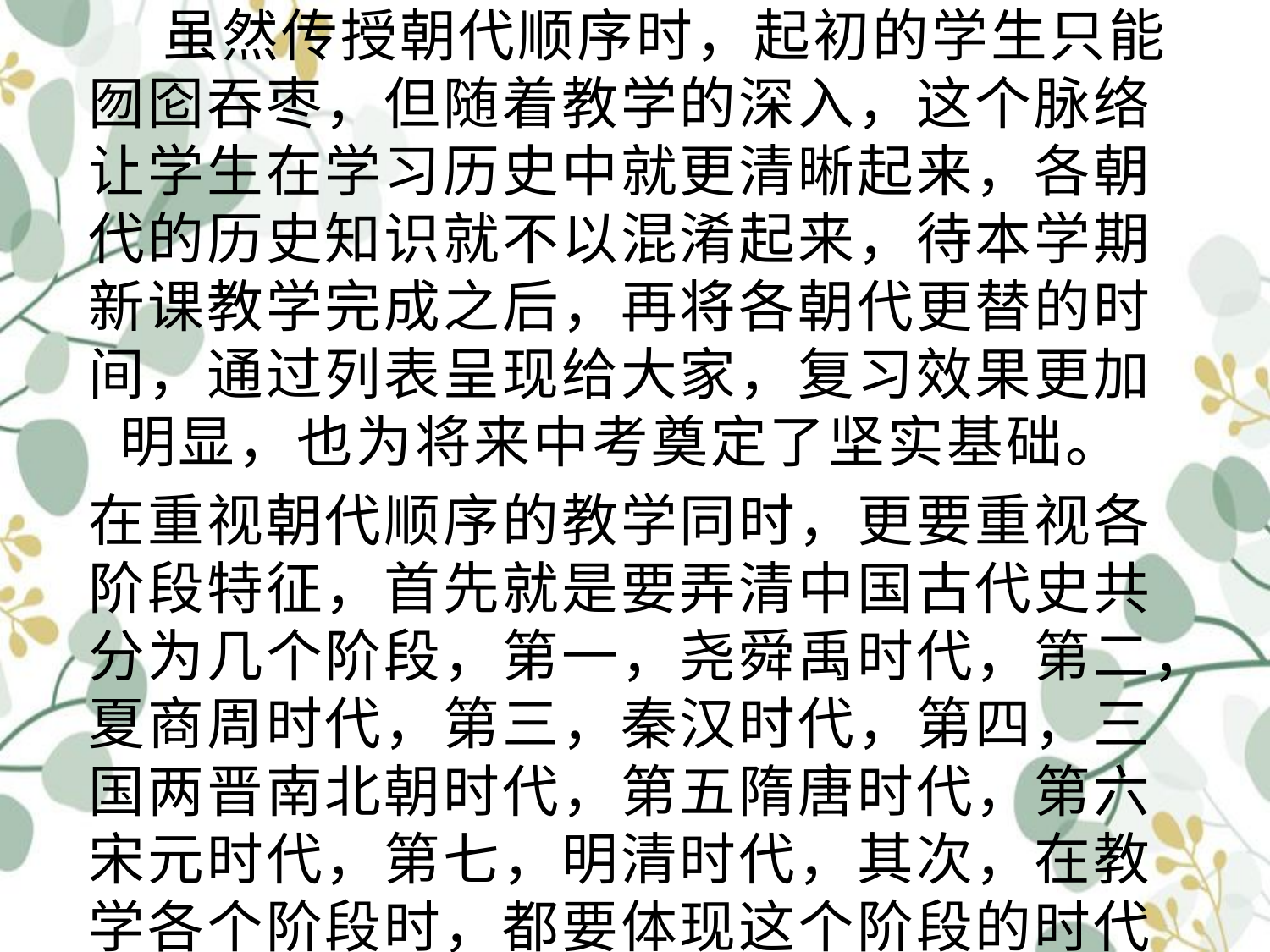

虽然传授朝代顺序时，起初的学生只能囫囵吞枣，但随着教学的深入，这个脉络让学生在学习历史中就更清晰起来，各朝代的历史知识就不以混淆起来，待本学期新课教学完成之后，再将各朝代更替的时间，通过列表呈现给大家，复习效果更加明显，也为将来中考奠定了坚实基础。
在重视朝代顺序的教学同时，更要重视各阶段特征，首先就是要弄清中国古代史共分为几个阶段，第一，尧舜禹时代，第二，夏商周时代，第三，秦汉时代，第四，三国两晋南北朝时代，第五隋唐时代，第六宋元时代，第七，明清时代，其次，在教学各个阶段时，都要体现这个阶段的时代特征来。